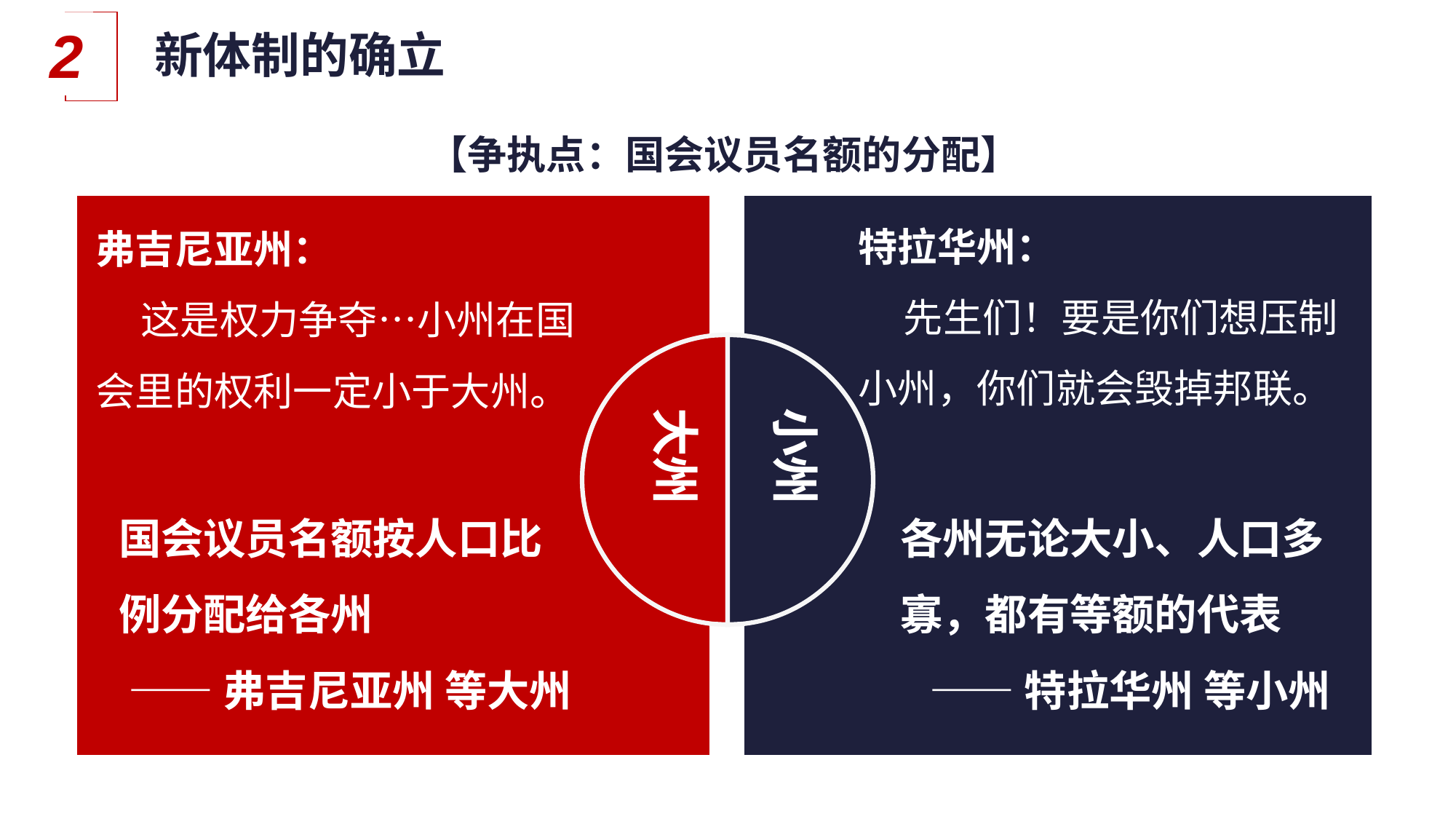

2

新体制的确立
【争执点：国会议员名额的分配】
特拉华州：
    先生们！要是你们想压制小州，你们就会毁掉邦联。
|  |
| --- |
弗吉尼亚州：
    这是权力争夺…小州在国会里的权利一定小于大州。
|  |
| --- |

大州
小州
国会议员名额按人口比例分配给各州
 ——弗吉尼亚州 等大州
各州无论大小、人口多寡，都有等额的代表
   ——特拉华州 等小州